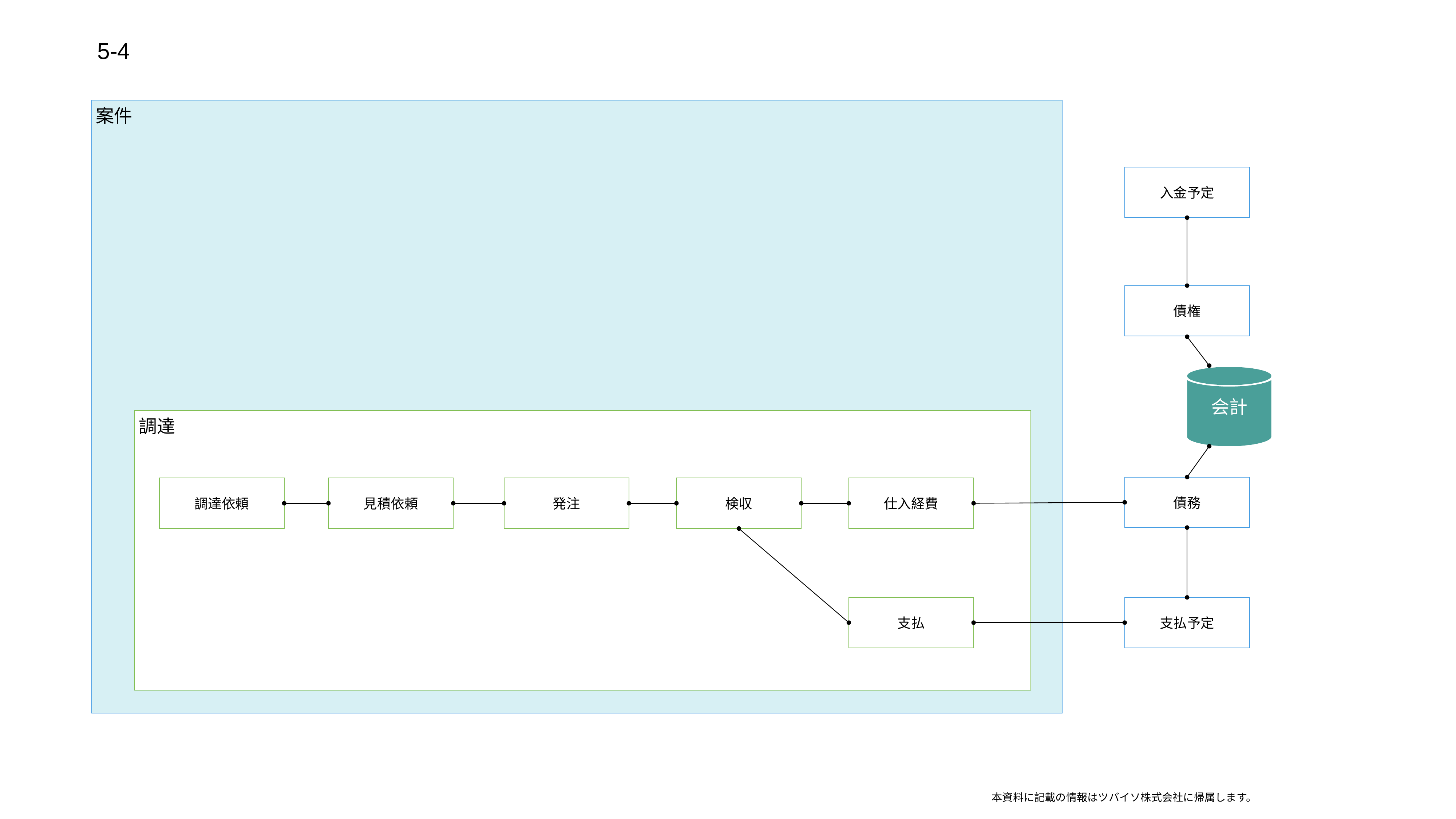

5-4
案件
入金予定
債権

会計
調達
債務
調達依頼
見積依頼
発注
検収
仕入経費
支払
支払予定